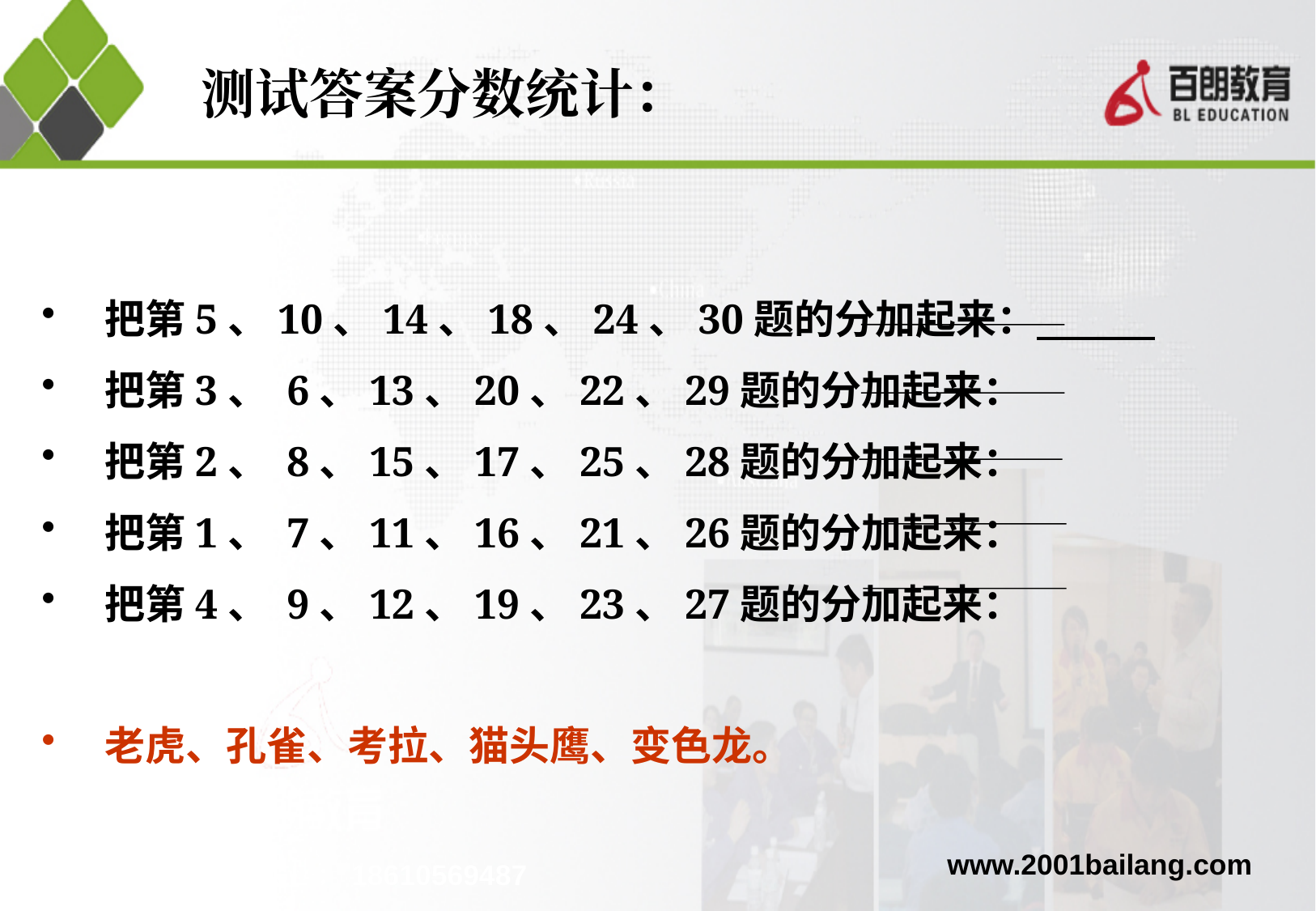

测试答案分数统计：

把第5、10、14、18、24、30题的分加起来：
把第3、 6、13、20、22、29题的分加起来：
把第2、 8、15、17、25、28题的分加起来：
把第1、 7、11、16、21、26题的分加起来：
把第4、 9、12、19、23、27题的分加起来：

老虎、孔雀、考拉、猫头鹰、变色龙。